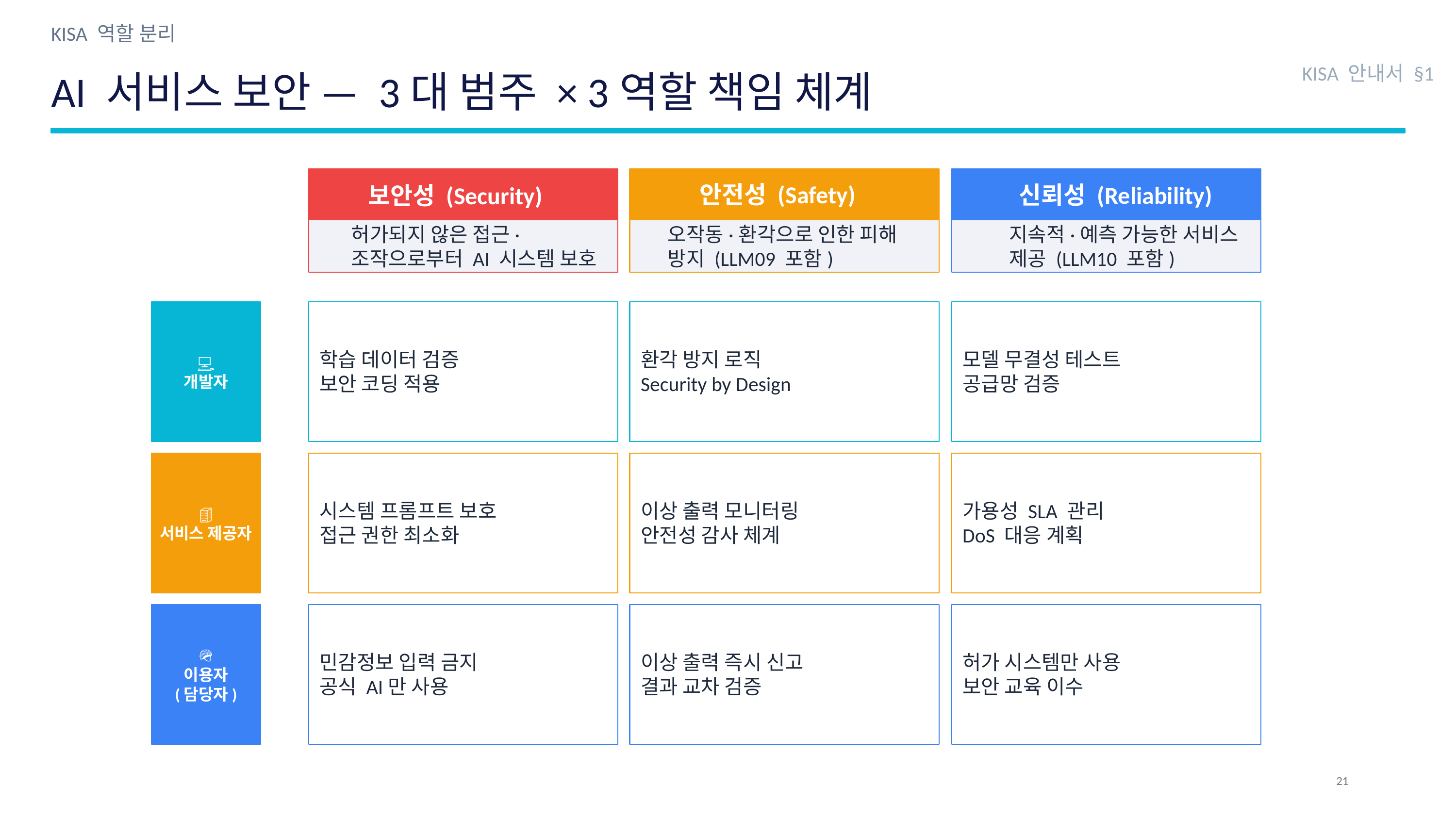

KISA 역할 분리
AI 서비스 보안 — 3대 범주 × 3역할 책임 체계
KISA 안내서 §1

안전성 (Safety)
신뢰성 (Reliability)
보안성 (Security)

허가되지 않은 접근·조작으로부터 AI 시스템 보호
오작동·환각으로 인한 피해 방지 (LLM09 포함)
지속적·예측 가능한 서비스 제공 (LLM10 포함)

💻
개발자

학습 데이터 검증
보안 코딩 적용
환각 방지 로직
Security by Design
모델 무결성 테스트
공급망 검증

🏢
서비스 제공자

시스템 프롬프트 보호
접근 권한 최소화
이상 출력 모니터링
안전성 감사 체계
가용성 SLA 관리
DoS 대응 계획

🪖
이용자
(담당자)

민감정보 입력 금지
공식 AI만 사용
이상 출력 즉시 신고
결과 교차 검증
허가 시스템만 사용
보안 교육 이수
21